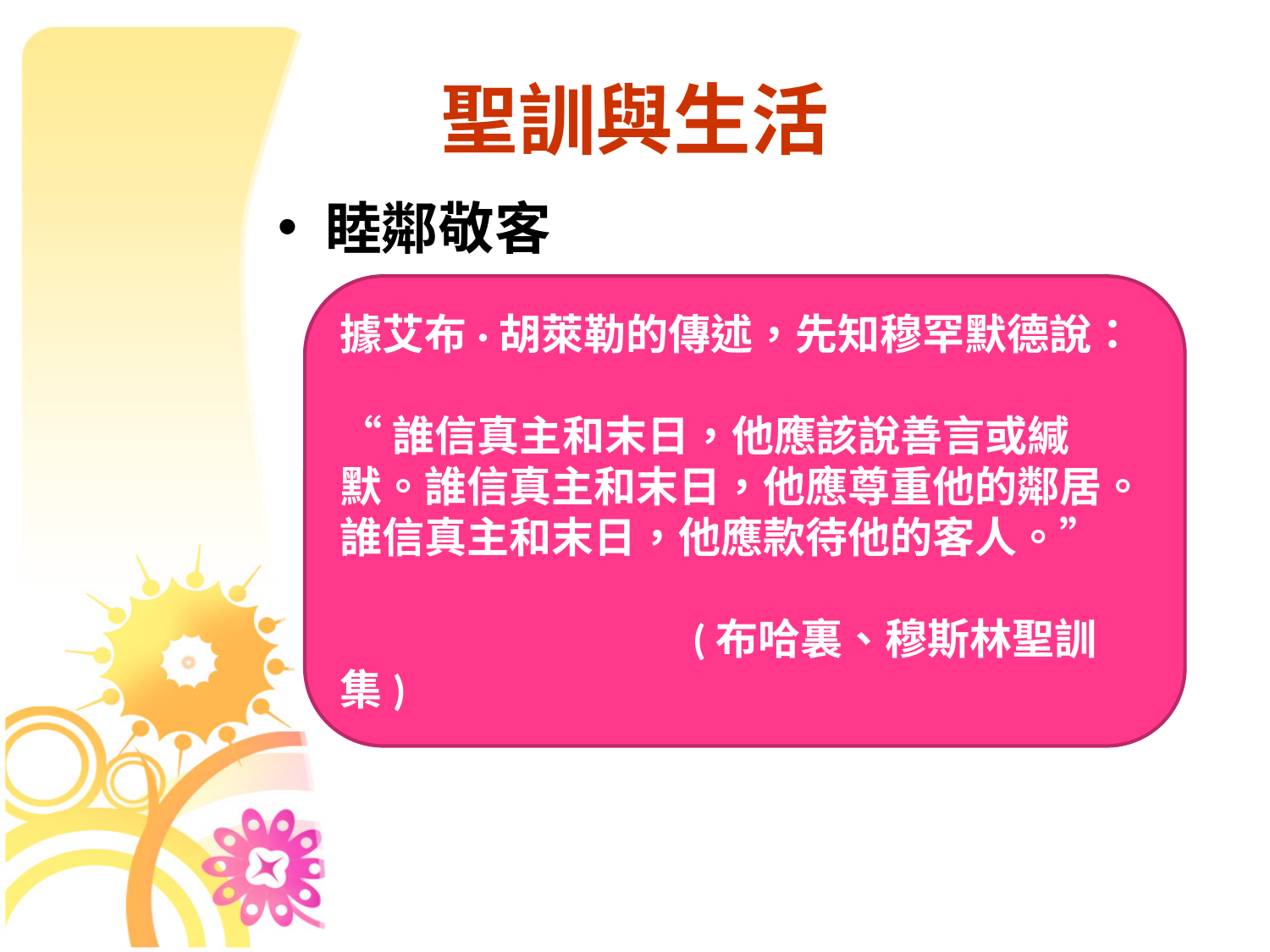

# 聖訓與生活
睦鄰敬客
據艾布·胡萊勒的傳述，先知穆罕默德說：

“誰信真主和末日，他應該說善言或緘默。誰信真主和末日，他應尊重他的鄰居。誰信真主和末日，他應款待他的客人。”

                                     (布哈裏、穆斯林聖訓集)